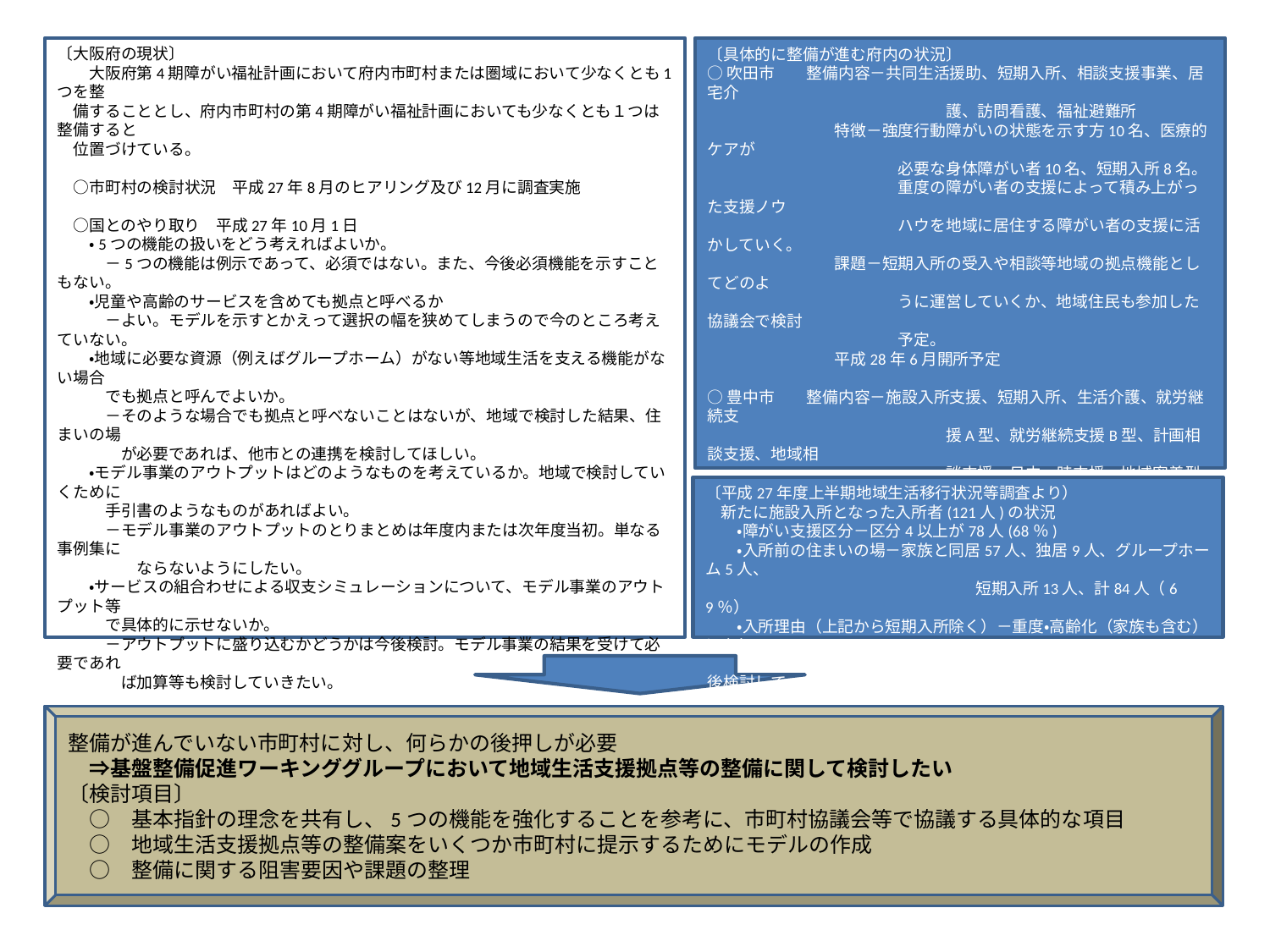

〔大阪府の現状〕
　　大阪府第4期障がい福祉計画において府内市町村または圏域において少なくとも1つを整
　備することとし、府内市町村の第4期障がい福祉計画においても少なくとも１つは整備すると
　位置づけている。

　○市町村の検討状況　平成27年8月のヒアリング及び12月に調査実施

　○国とのやり取り　平成27年10月1日
　　・5つの機能の扱いをどう考えればよいか。
　　　－5つの機能は例示であって、必須ではない。また、今後必須機能を示すこともない。
　　・児童や高齢のサービスを含めても拠点と呼べるか
　　　－よい。モデルを示すとかえって選択の幅を狭めてしまうので今のところ考えていない。
　　・地域に必要な資源（例えばグループホーム）がない等地域生活を支える機能がない場合
　　　でも拠点と呼んでよいか。
　　　－そのような場合でも拠点と呼べないことはないが、地域で検討した結果、住まいの場
　　　　が必要であれば、他市との連携を検討してほしい。
　　・モデル事業のアウトプットはどのようなものを考えているか。地域で検討していくために
　　　手引書のようなものがあればよい。
　　　－モデル事業のアウトプットのとりまとめは年度内または次年度当初。単なる事例集に
　　　　　ならないようにしたい。
　　・サービスの組合わせによる収支シミュレーションについて、モデル事業のアウトプット等
　　　で具体的に示せないか。
　　　－アウトプットに盛り込むかどうかは今後検討。モデル事業の結果を受けて必要であれ
　　　　ば加算等も検討していきたい。

〔課題〕　府内市町村の整備が進まない理由
　・何をもって整備したと言えるのか明確なものがない、財源がない、との理由から検討が進
　　まない市町村がある。
　・国の動き、明確に示されるのを待っている、または不明確な点が多く検討が進んでいない
　　市町村（23／43）

〔具体的に整備が進む府内の状況〕
○吹田市　　整備内容－共同生活援助、短期入所、相談支援事業、居宅介
　　　　　　　　　　　　　　　護、訪問看護、福祉避難所
　　　　　　　　特徴－強度行動障がいの状態を示す方10名、医療的ケアが
　　　　　　　　　　　　必要な身体障がい者10名、短期入所8名。
　　　　　　　　　　　　重度の障がい者の支援によって積み上がった支援ノウ
　　　　　　　　　　　　ハウを地域に居住する障がい者の支援に活かしていく。
　　　　　　　　課題－短期入所の受入や相談等地域の拠点機能としてどのよ
　　　　　　　　　　　　うに運営していくか、地域住民も参加した協議会で検討
　　　　　　　　　　　　予定。
　　　　　　　　平成28年6月開所予定

○豊中市　　整備内容－施設入所支援、短期入所、生活介護、就労継続支
　　　　　　　　　　　　　　　援A型、就労継続支援B型、計画相談支援、地域相
　　　　　　　　　　　　　　　談支援、日中一時支援、地域密着型老人福祉施設
　　　　　　　　　　　　　　　入所者生活介護、短期入所型生活介護
　　　　　　　　特徴－施設入所支援21名（7名×3ユニット）、短期入所10名。
　　　　　　　　　　　　3～5年で地域生活移行を目指す。運営受託事業所は、
　　　　　　　　　　　　地域にグループホームを開設することも条件。
　　　　　　　　課題－運営に関しては、事業所連絡会に参加し、今後検討して
　　　　　　　　　　　　　いく。
　　　　　　　　平成28年8月頃開所予定

#
〔平成27年度上半期地域生活移行状況等調査より）
　新たに施設入所となった入所者(121人)の状況
　　・障がい支援区分－区分4以上が78人(68％)
　　・入所前の住まいの場－家族と同居57人、独居9人、グループホーム5人、
　　　　　　　　　　　　　　　　　短期入所13人、計84人（69％）
　　・入所理由（上記から短期入所除く）－重度・高齢化（家族も含む）により
　　　　　　　　　　　　　　　　入所となった方56人（79％）。

整備が進んでいない市町村に対し、何らかの後押しが必要
　⇒基盤整備促進ワーキンググループにおいて地域生活支援拠点等の整備に関して検討したい
〔検討項目〕
　○　基本指針の理念を共有し、5つの機能を強化することを参考に、市町村協議会等で協議する具体的な項目
　○　地域生活支援拠点等の整備案をいくつか市町村に提示するためにモデルの作成
　○　整備に関する阻害要因や課題の整理